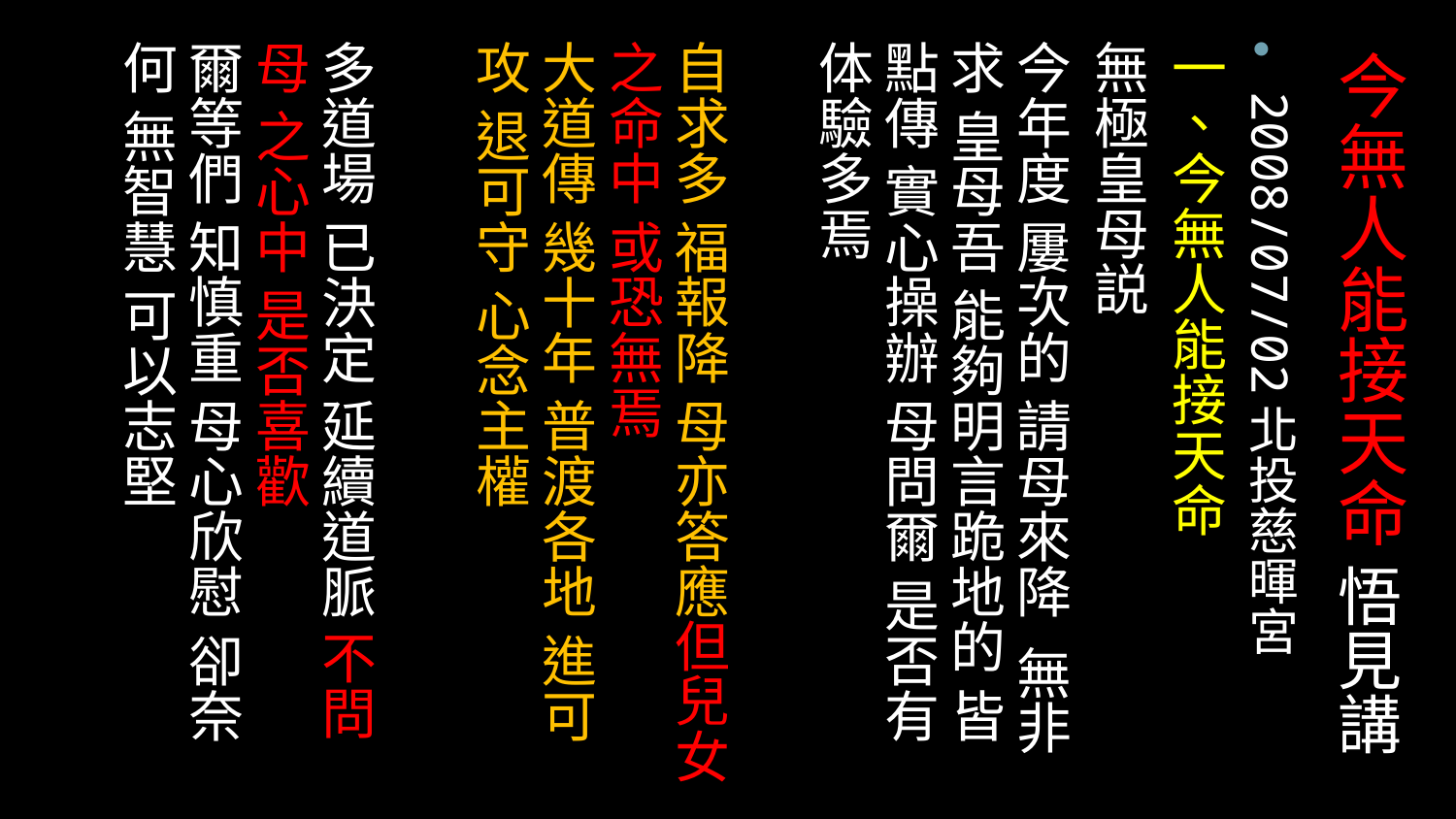

# 今無人能接天命 悟見講
2008/07/02北投慈暉宮
一、今無人能接天命
無極皇母説
今年度 屢次的 請母來降  無非求 皇母吾 能夠明言跪地的 皆點傳 實心操辦 母問爾 是否有 体驗多焉
自求多 福報降 母亦答應但兒女 之命中 或恐無焉
大道傳 幾十年 普渡各地 進可攻 退可守 心念主權

多道場 已決定 延續道脈 不問母 之心中 是否喜歡
爾等們 知慎重 母心欣慰 卻奈何 無智慧 可以志堅